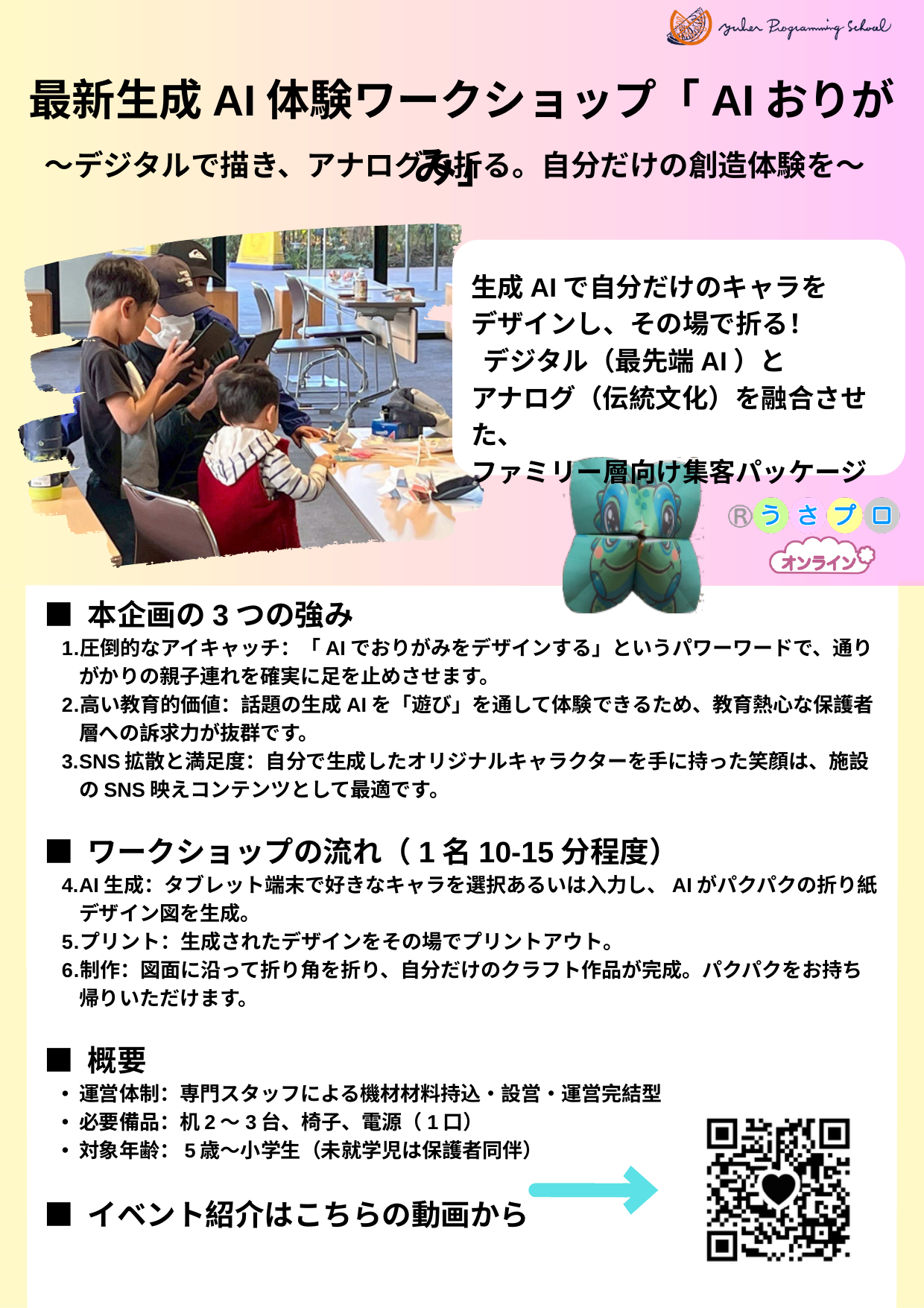

最新生成AI体験ワークショップ「AIおりがみ」
〜デジタルで描き、アナログで折る。自分だけの創造体験を〜

生成AIで自分だけのキャラを
デザインし、その場で折る！
 デジタル（最先端AI）と
アナログ（伝統文化）を融合させた、
ファミリー層向け集客パッケージ

■ 本企画の3つの強み
圧倒的なアイキャッチ：「AIでおりがみをデザインする」というパワーワードで、通りがかりの親子連れを確実に足を止めさせます。
高い教育的価値：話題の生成AIを「遊び」を通して体験できるため、教育熱心な保護者層への訴求力が抜群です。
SNS拡散と満足度：自分で生成したオリジナルキャラクターを手に持った笑顔は、施設のSNS映えコンテンツとして最適です。

■ ワークショップの流れ（1名10-15分程度）
AI生成：タブレット端末で好きなキャラを選択あるいは入力し、AIがパクパクの折り紙デザイン図を生成。
プリント：生成されたデザインをその場でプリントアウト。
制作：図面に沿って折り角を折り、自分だけのクラフト作品が完成。パクパクをお持ち帰りいただけます。

■ 概要
運営体制：専門スタッフによる機材材料持込・設営・運営完結型
必要備品：机2〜3台、椅子、電源（1口）
対象年齢：5歳〜小学生（未就学児は保護者同伴）

■ イベント紹介はこちらの動画から